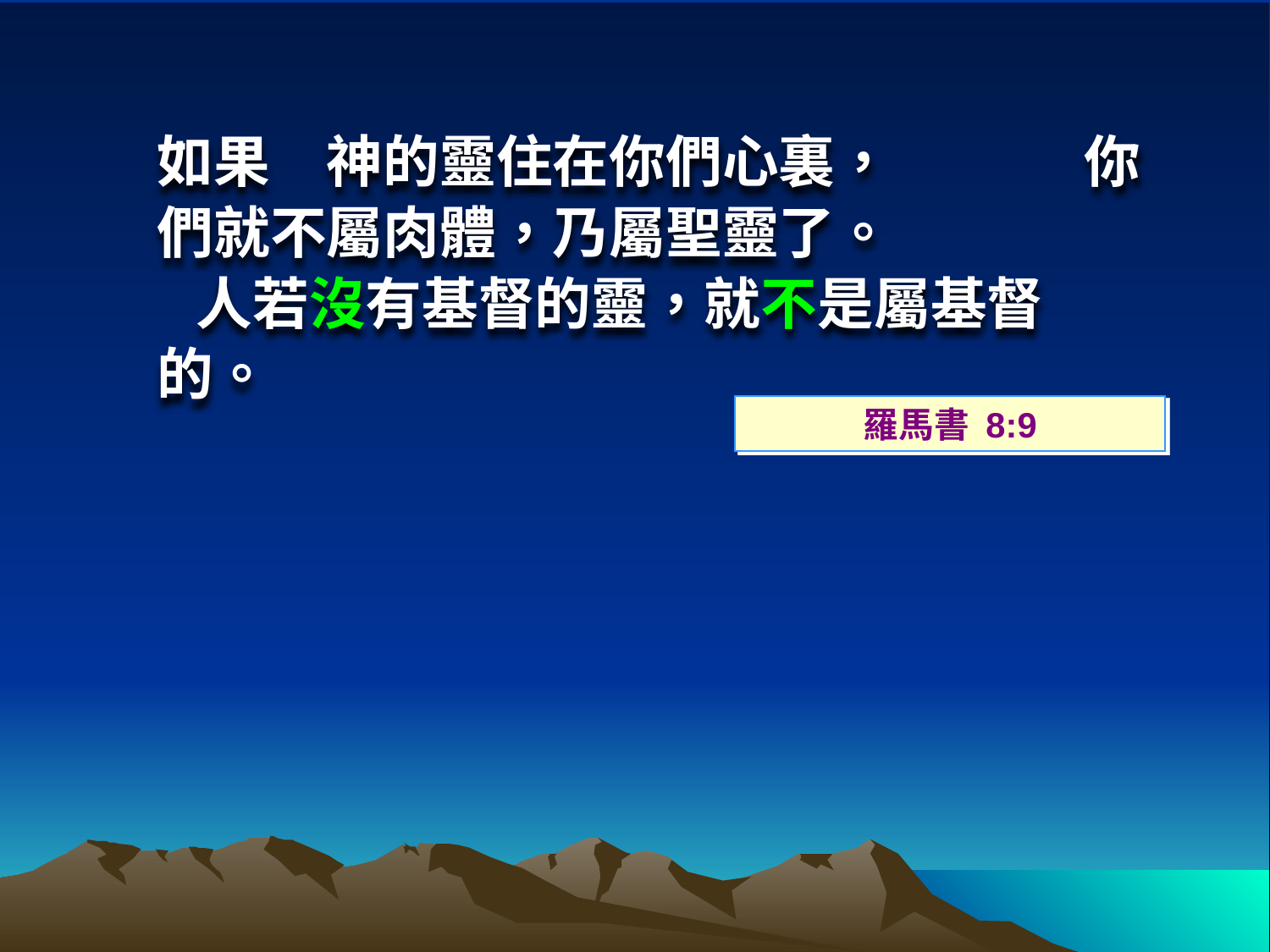

如果　神的靈住在你們心裏，               你們就不屬肉體，乃屬聖靈了。                        人若沒有基督的靈，就不是屬基督的。
羅馬書 8:9